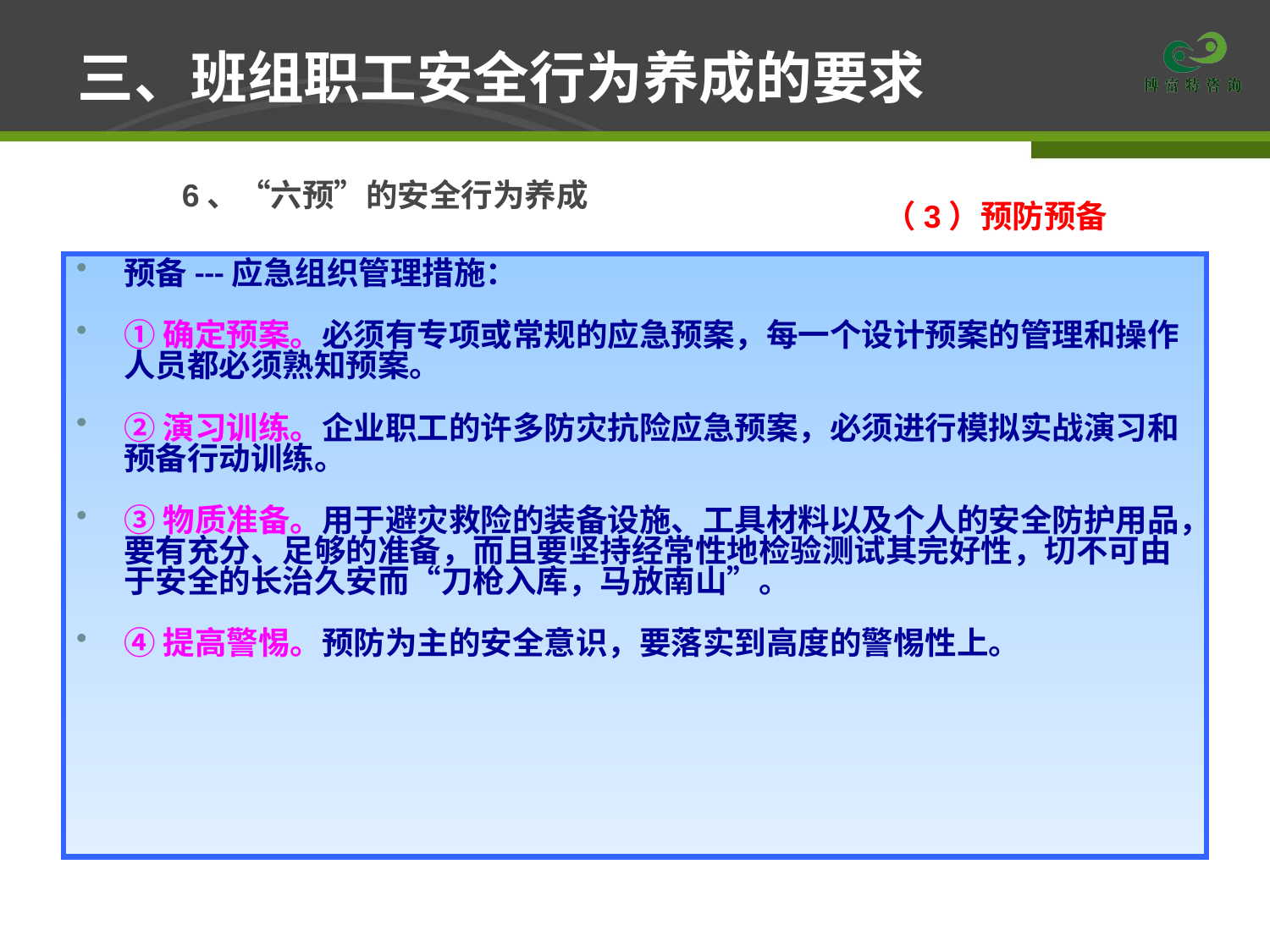

# 三、班组职工安全行为养成的要求
6、“六预”的安全行为养成
（3）预防预备
预备---应急组织管理措施：
①确定预案。必须有专项或常规的应急预案，每一个设计预案的管理和操作人员都必须熟知预案。
②演习训练。企业职工的许多防灾抗险应急预案，必须进行模拟实战演习和预备行动训练。
③物质准备。用于避灾救险的装备设施、工具材料以及个人的安全防护用品，要有充分、足够的准备，而且要坚持经常性地检验测试其完好性，切不可由于安全的长治久安而“刀枪入库，马放南山”。
④提高警惕。预防为主的安全意识，要落实到高度的警惕性上。
87